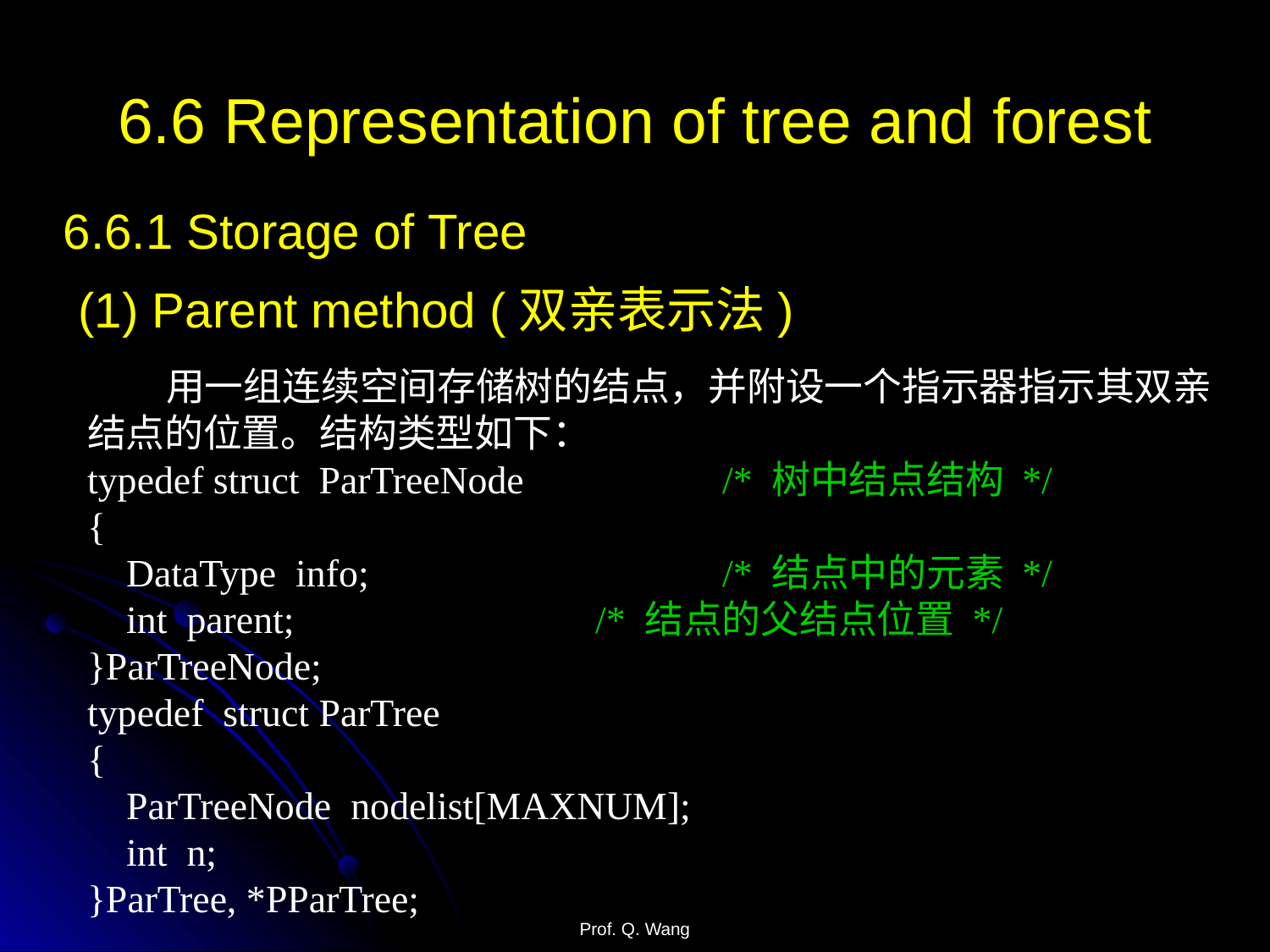

# 6.6 Representation of tree and forest
6.6.1 Storage of Tree
(1) Parent method (双亲表示法)
        用一组连续空间存储树的结点，并附设一个指示器指示其双亲结点的位置。结构类型如下：
typedef struct  ParTreeNode		/* 树中结点结构 */
{
    DataType  info;			/* 结点中的元素 */
    int  parent;			/* 结点的父结点位置 */
}ParTreeNode;
typedef  struct ParTree
{
    ParTreeNode  nodelist[MAXNUM];
    int  n;
}ParTree, *PParTree;

Prof. Q. Wang